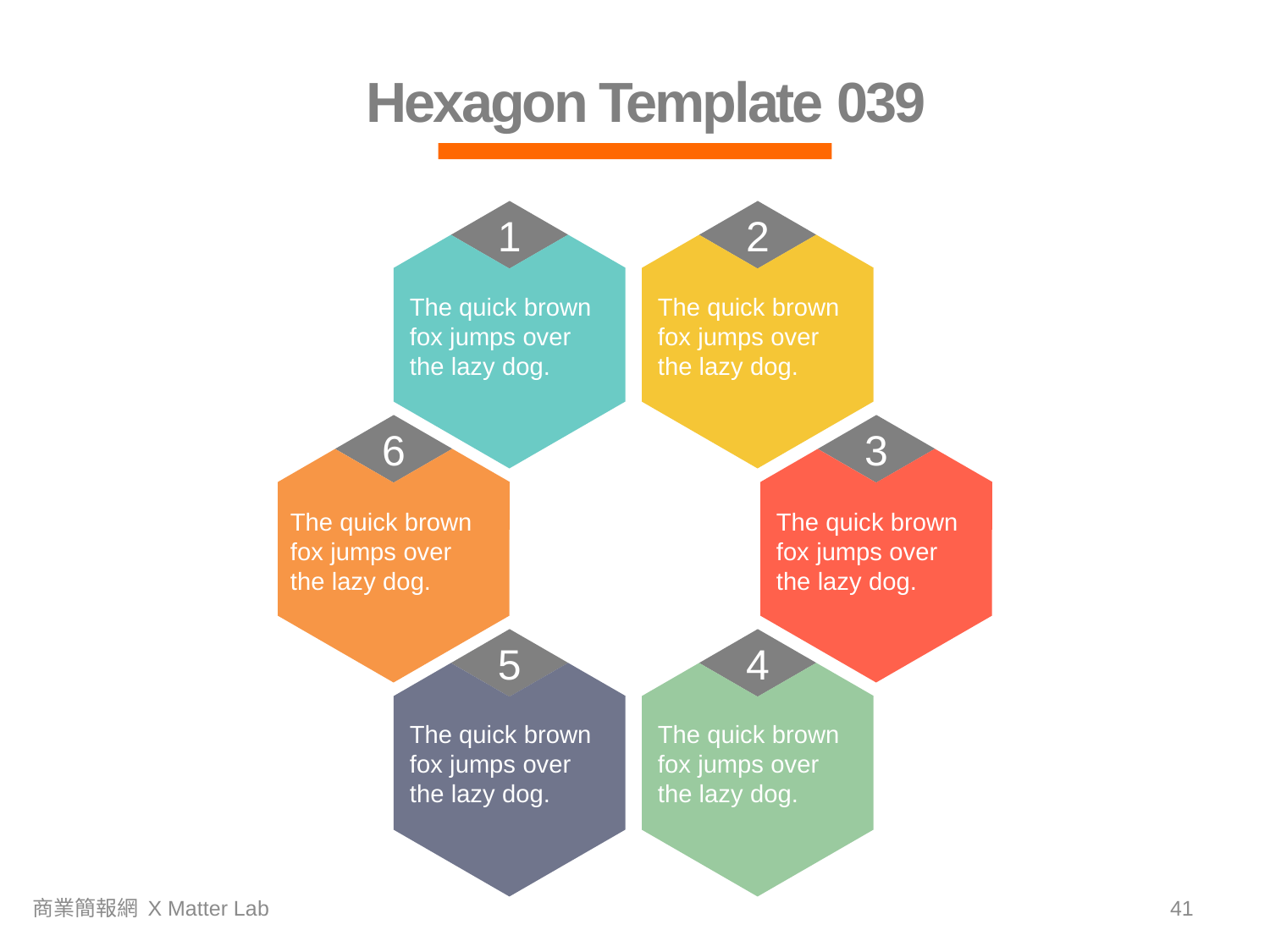

Hexagon Template 039

1
2

The quick brown fox jumps over the lazy dog.
The quick brown fox jumps over the lazy dog.
6
3

The quick brown fox jumps over the lazy dog.
The quick brown fox jumps over the lazy dog.
5
4

The quick brown fox jumps over the lazy dog.
The quick brown fox jumps over the lazy dog.
商業簡報網 X Matter Lab
41